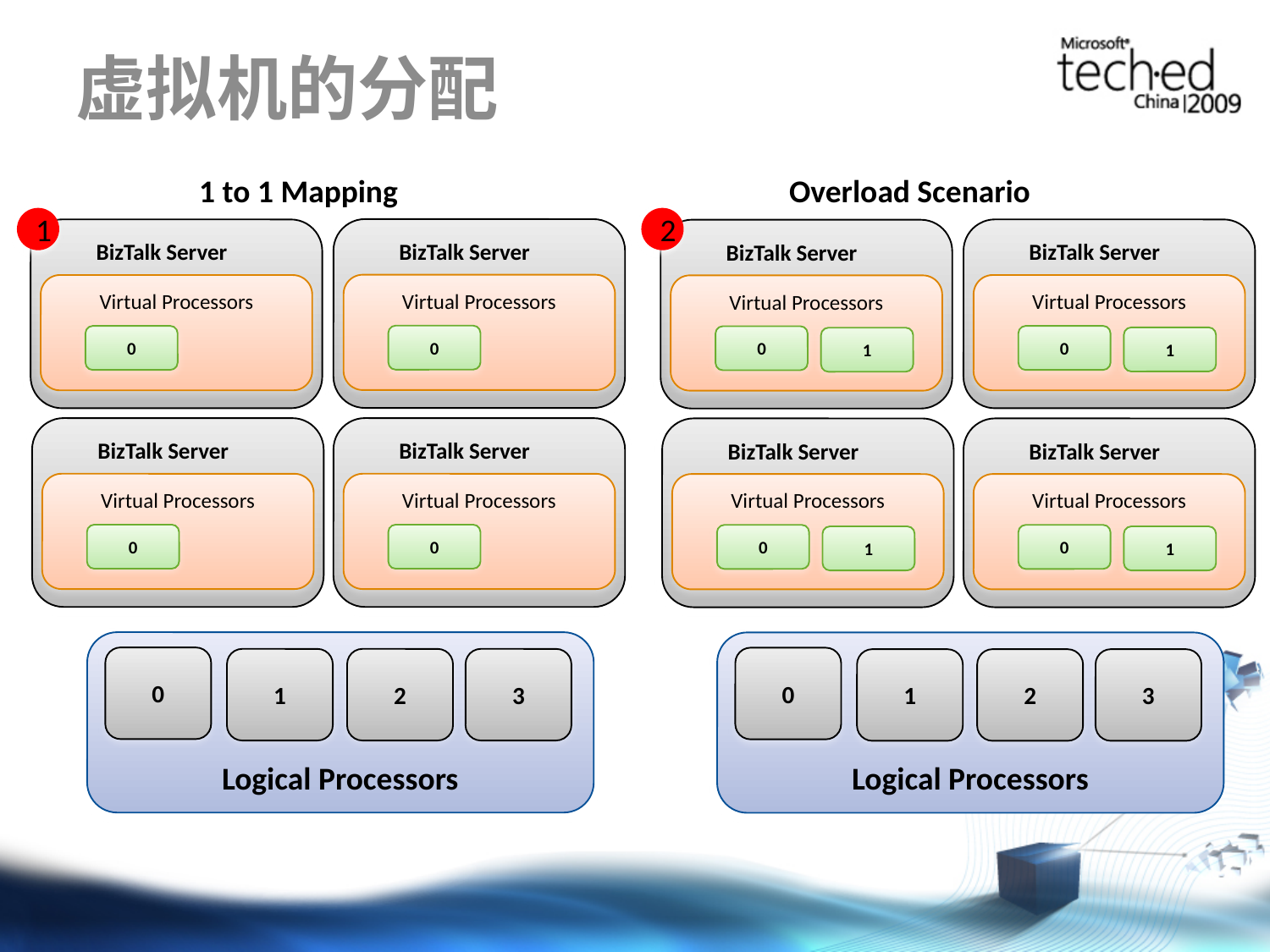

# 虚拟机的分配
1 to 1 Mapping
Overload Scenario
1
2

BizTalk Server
Virtual Processors
0

BizTalk Server
Virtual Processors
0
1

BizTalk Server
Virtual Processors
0

BizTalk Server
Virtual Processors
0
1

BizTalk Server
Virtual Processors
0

BizTalk Server
Virtual Processors
0

BizTalk Server
Virtual Processors
0
1

BizTalk Server
Virtual Processors
0
1
Logical Processors
0
Logical Processors
0
1
2
3
1
2
3